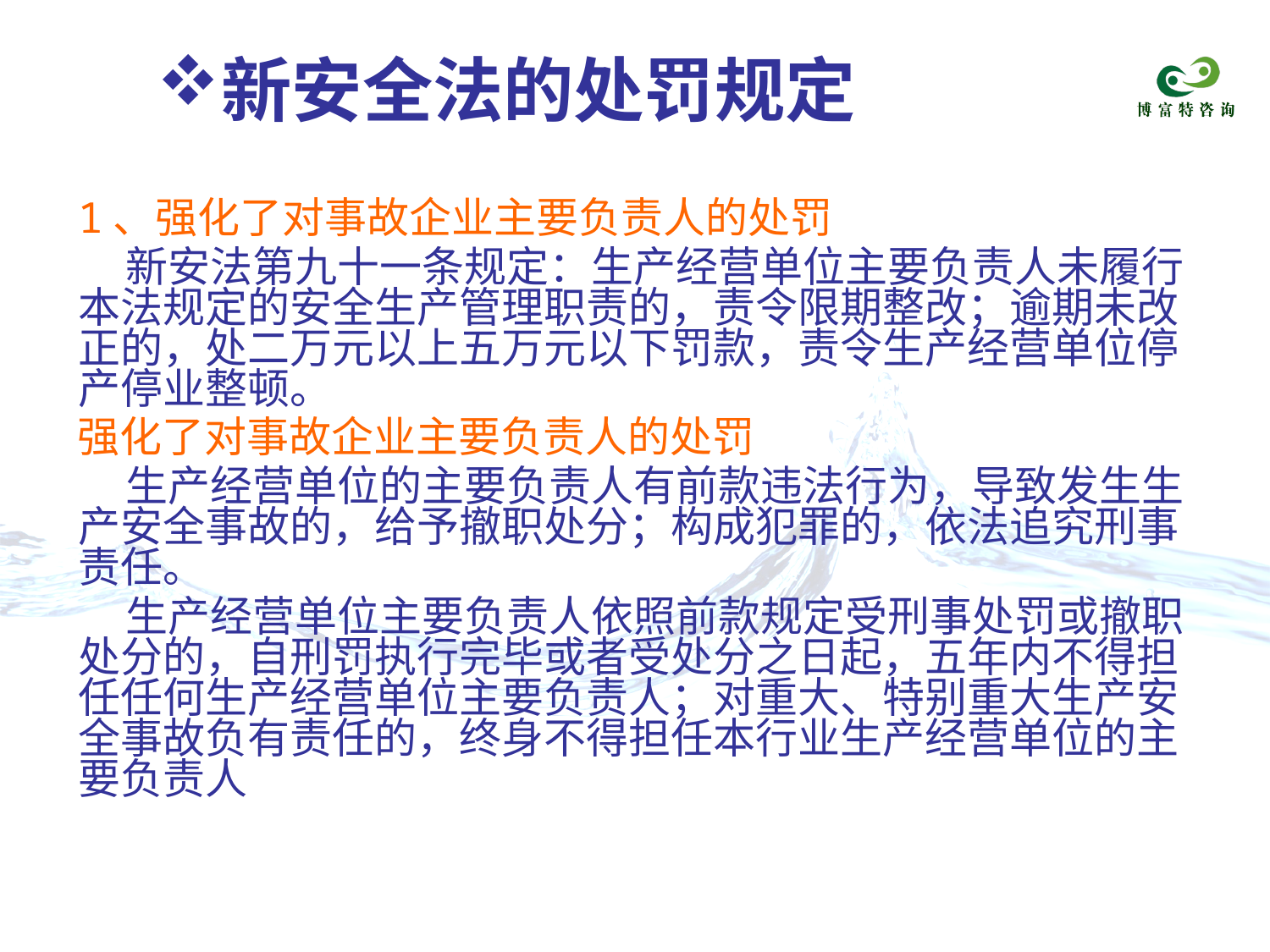

新安全法的处罚规定

1、强化了对事故企业主要负责人的处罚
    新安法第九十一条规定：生产经营单位主要负责人未履行本法规定的安全生产管理职责的，责令限期整改；逾期未改正的，处二万元以上五万元以下罚款，责令生产经营单位停产停业整顿。
强化了对事故企业主要负责人的处罚
    生产经营单位的主要负责人有前款违法行为，导致发生生产安全事故的，给予撤职处分；构成犯罪的，依法追究刑事责任。
    生产经营单位主要负责人依照前款规定受刑事处罚或撤职处分的，自刑罚执行完毕或者受处分之日起，五年内不得担任任何生产经营单位主要负责人；对重大、特别重大生产安全事故负有责任的，终身不得担任本行业生产经营单位的主要负责人